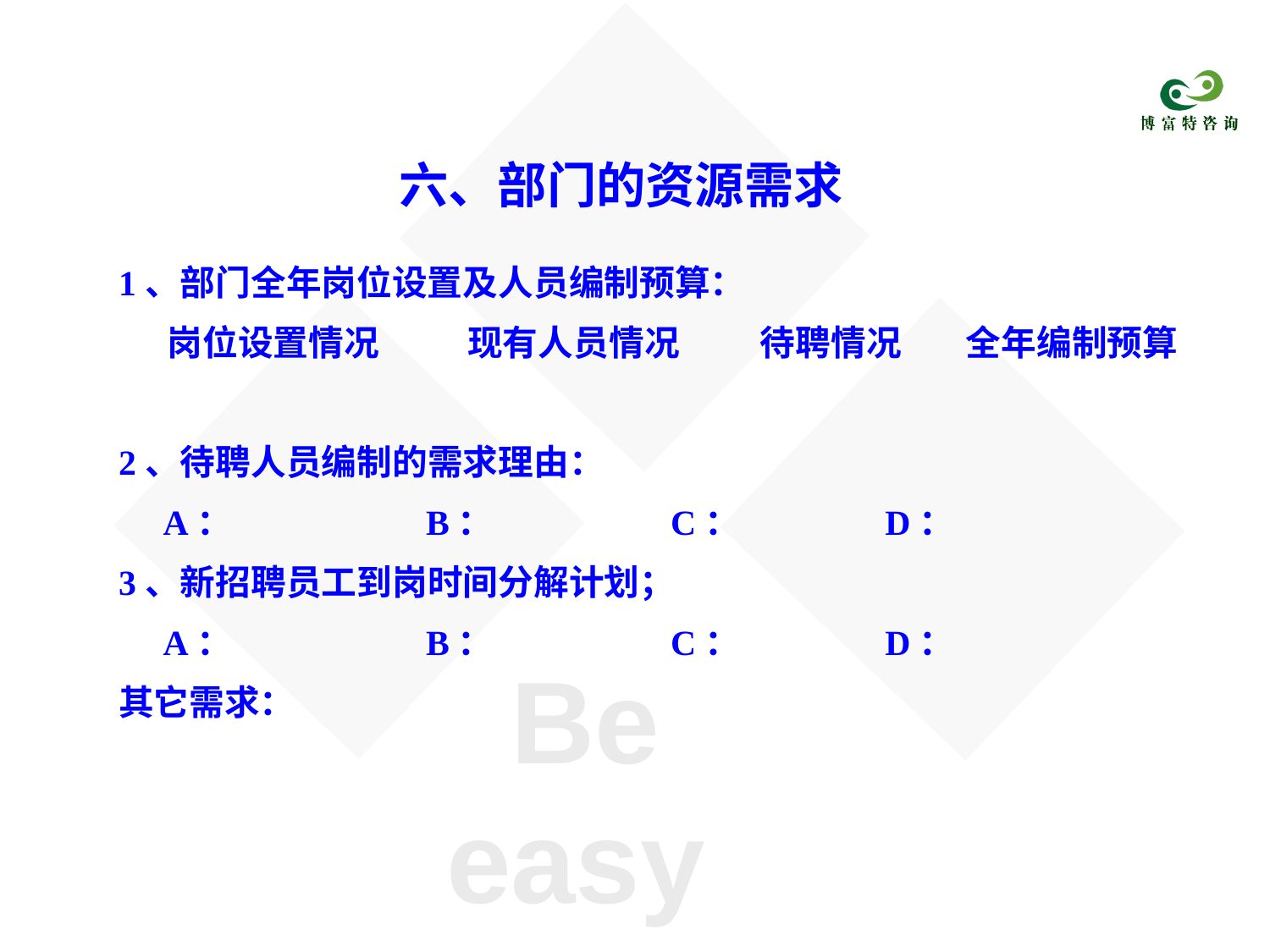

六、部门的资源需求
1、部门全年岗位设置及人员编制预算：
     岗位设置情况           现有人员情况          待聘情况        全年编制预算

2、待聘人员编制的需求理由：
     A：                       B：                     C：                 D：
3、新招聘员工到岗时间分解计划；
     A：                       B：                     C：                 D：
其它需求：